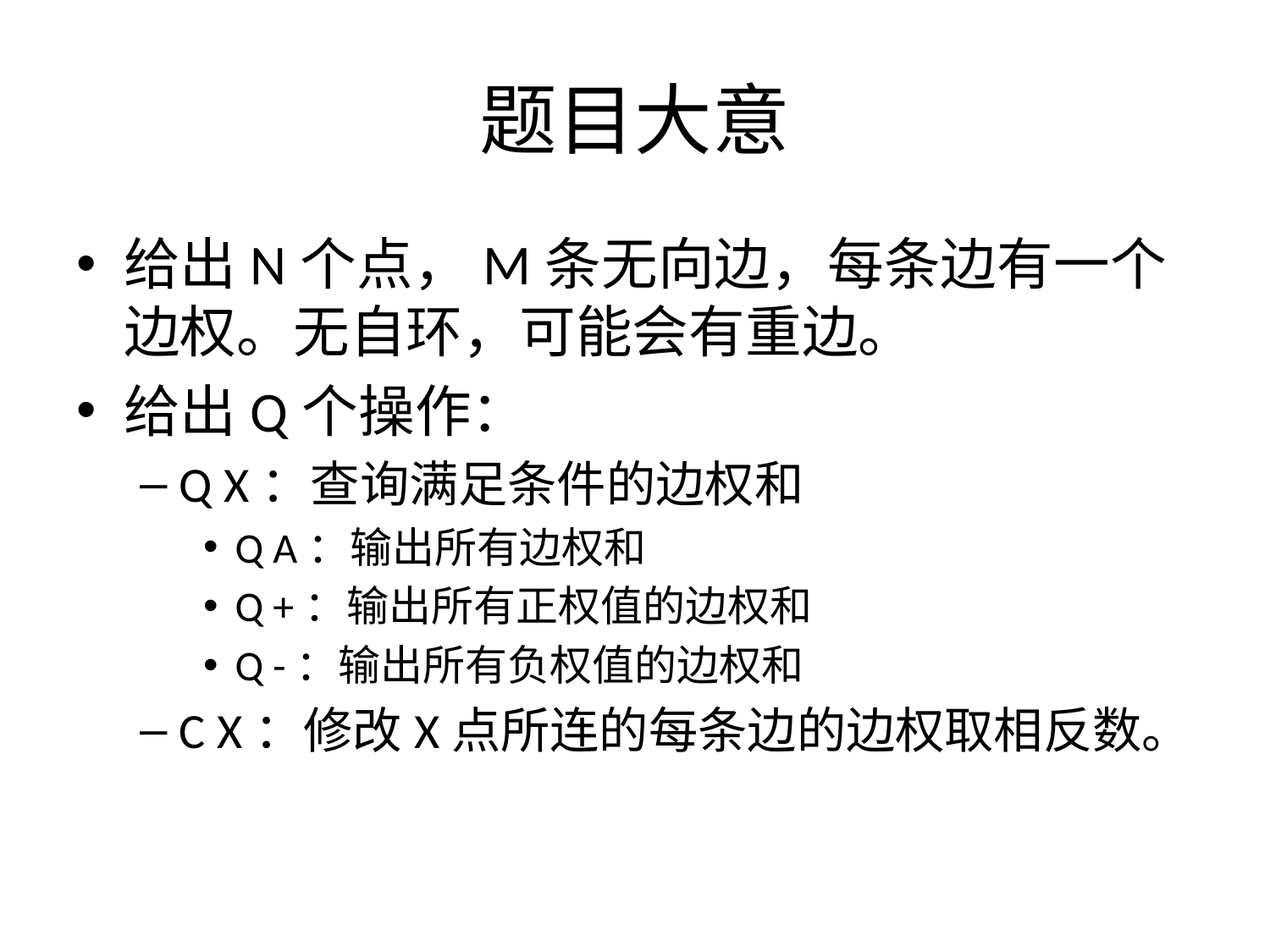

# 题目大意
给出N个点，M条无向边，每条边有一个边权。无自环，可能会有重边。
给出Q个操作：
Q X：查询满足条件的边权和
Q A：输出所有边权和
Q +：输出所有正权值的边权和
Q -：输出所有负权值的边权和
C X：修改X点所连的每条边的边权取相反数。